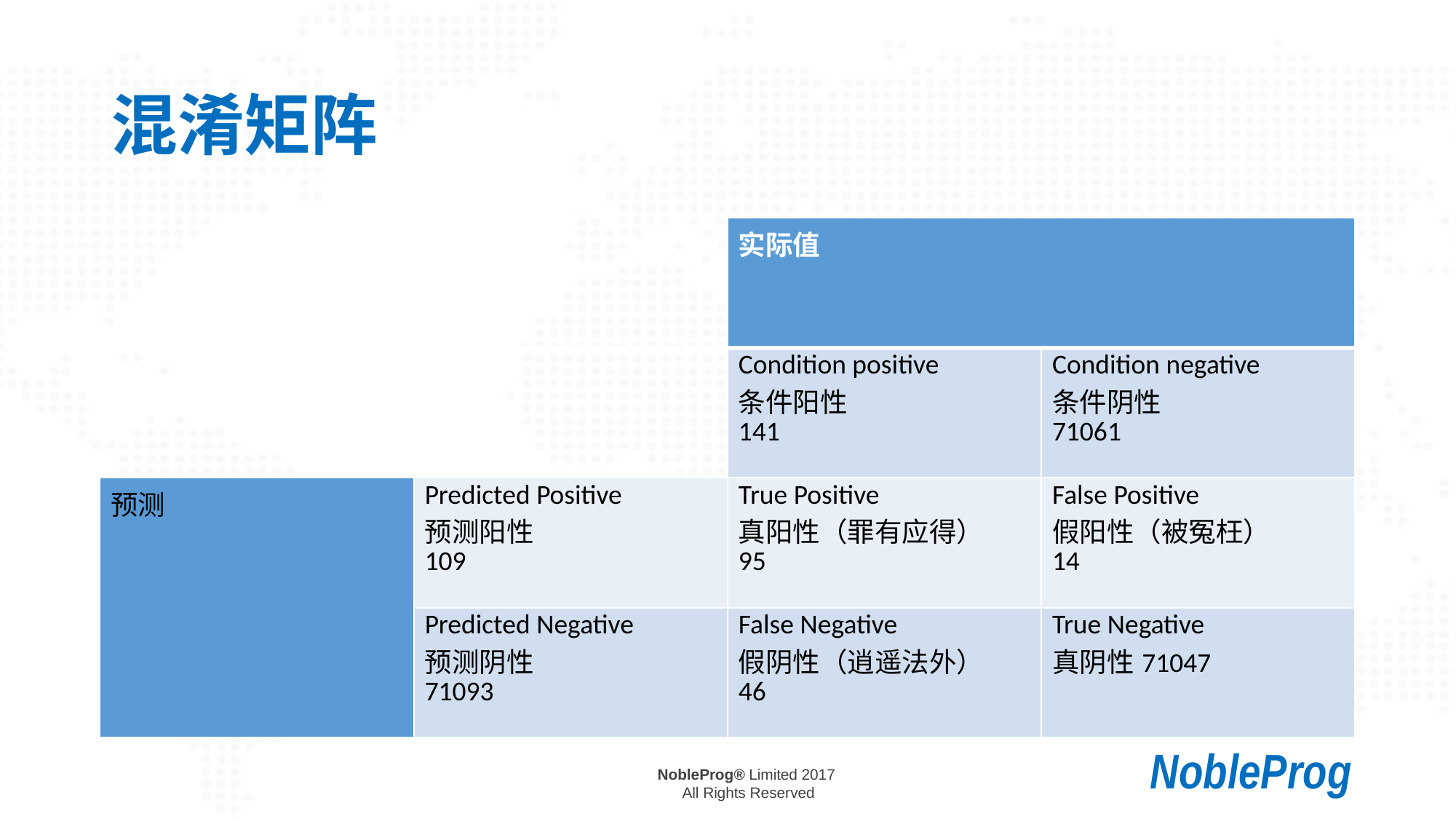

# 混淆矩阵

|  |  | 实际值 |  |
| --- | --- | --- | --- |
|  |  | Condition positive 条件阳性 141 | Condition negative 条件阴性 71061 |
| 预测 | Predicted Positive 预测阳性 109 | True Positive 真阳性（罪有应得） 95 | False Positive 假阳性（被冤枉） 14 |
|  | Predicted Negative 预测阴性 71093 | False Negative 假阴性（逍遥法外） 46 | True Negative 真阴性71047 |